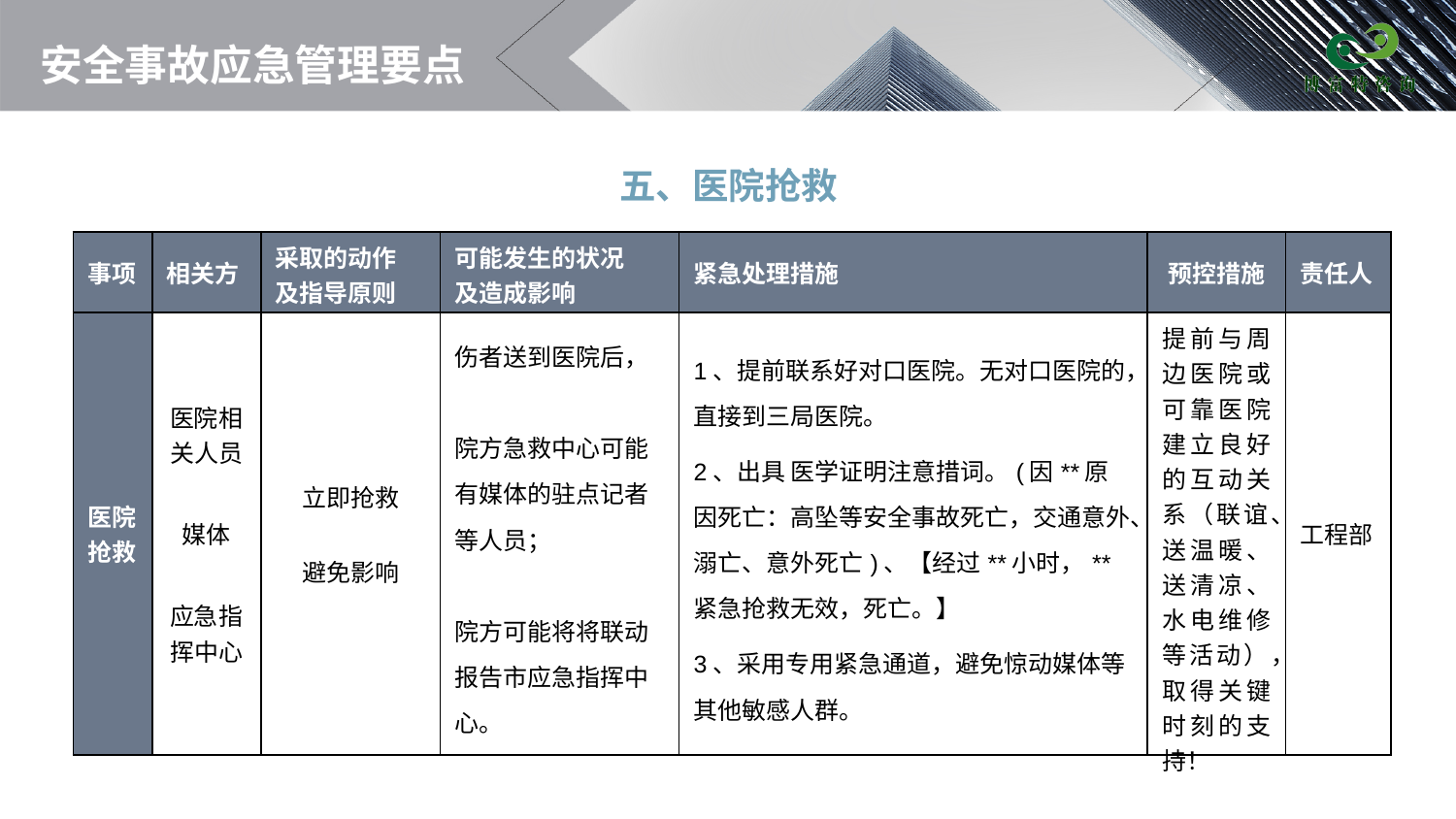

# 安全事故应急管理要点
五、医院抢救
| 事项 | 相关方 | 采取的动作 及指导原则 | 可能发生的状况 及造成影响 | 紧急处理措施 | 预控措施 | 责任人 |
| --- | --- | --- | --- | --- | --- | --- |
| 医院抢救 | 医院相关人员 媒体 应急指挥中心 | 立即抢救 避免影响 | 伤者送到医院后， 院方急救中心可能有媒体的驻点记者等人员； 院方可能将将联动报告市应急指挥中心。 | 1、提前联系好对口医院。无对口医院的，直接到三局医院。 2、出具 医学证明注意措词。(因\*\*原因死亡：高坠等安全事故死亡，交通意外、溺亡、意外死亡)、【经过\*\*小时，\*\*紧急抢救无效，死亡。】 3、采用专用紧急通道，避免惊动媒体等其他敏感人群。 | 提前与周边医院或可靠医院建立良好的互动关系（联谊、送温暖、送清凉、水电维修等活动），取得关键时刻的支持！ | 工程部 |